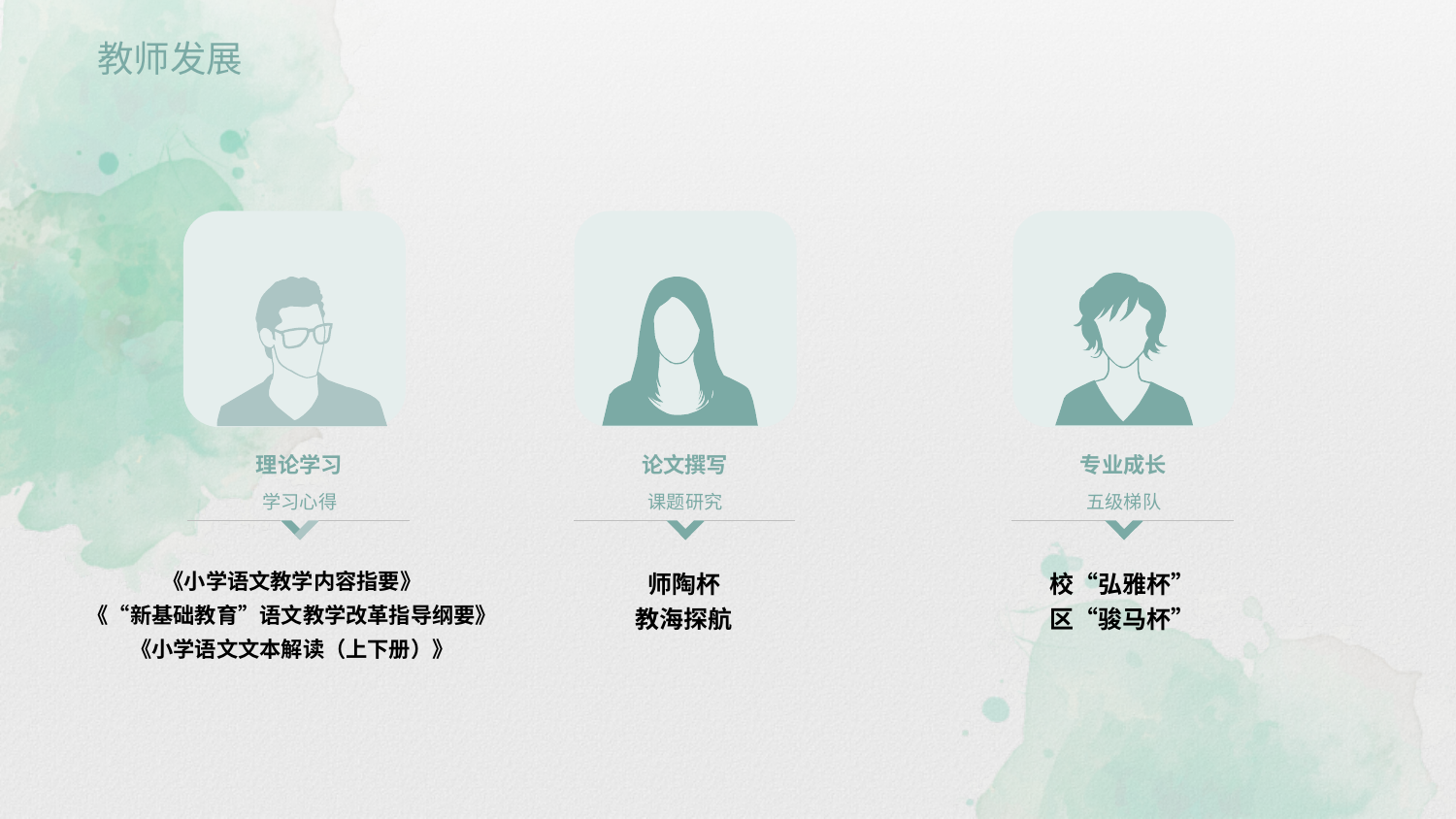

教师发展

论文撰写
课题研究

师陶杯
教海探航

专业成长
五级梯队

校“弘雅杯”
区“骏马杯”

理论学习
学习心得

《小学语文教学内容指要》
《“新基础教育”语文教学改革指导纲要》
《小学语文文本解读（上下册）》